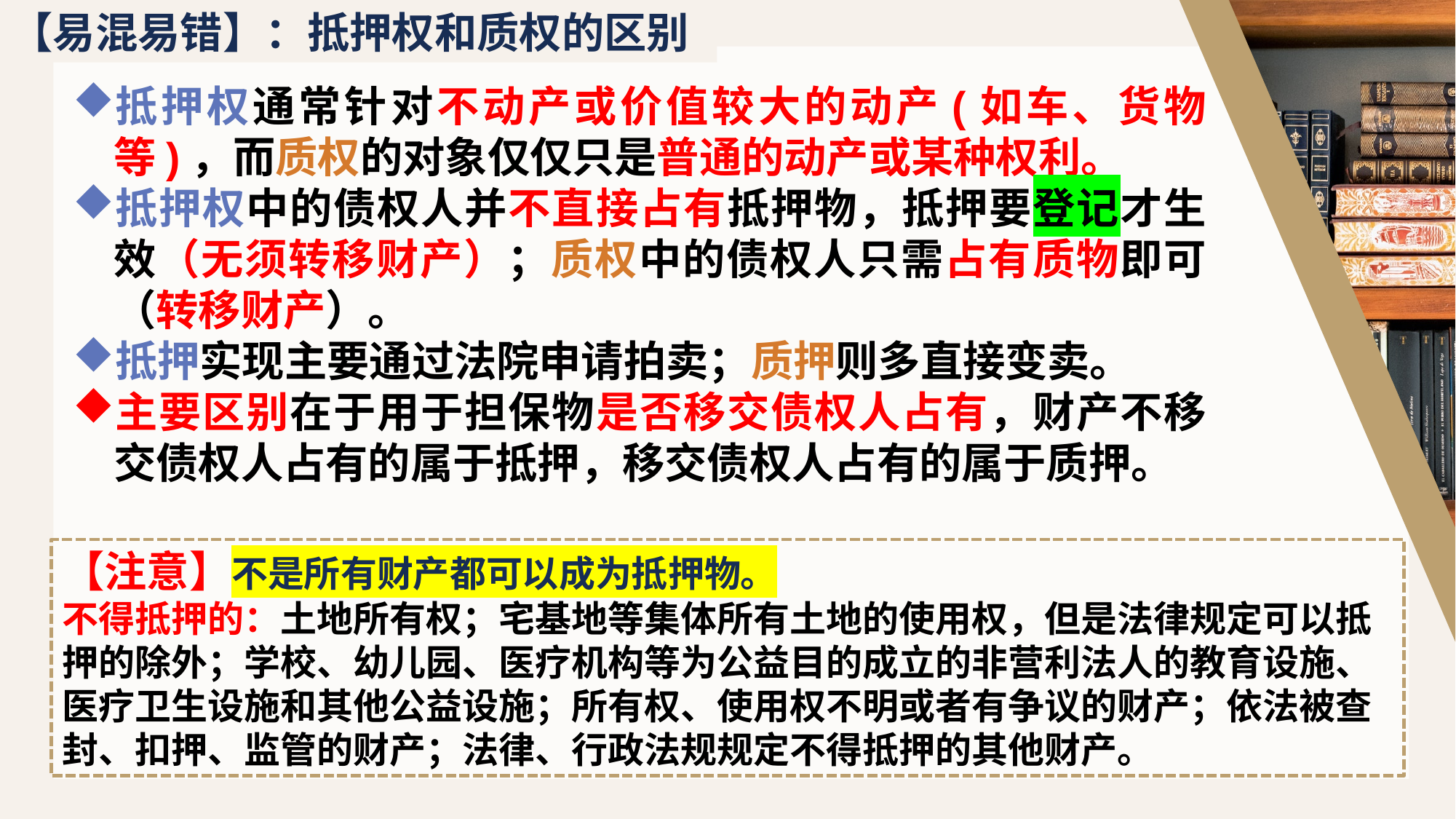

【易混易错】：抵押权和质权的区别
抵押权通常针对不动产或价值较大的动产(如车、货物等)，而质权的对象仅仅只是普通的动产或某种权利。
抵押权中的债权人并不直接占有抵押物，抵押要登记才生效（无须转移财产）；质权中的债权人只需占有质物即可（转移财产）。
抵押实现主要通过法院申请拍卖；质押则多直接变卖。
主要区别在于用于担保物是否移交债权人占有，财产不移交债权人占有的属于抵押，移交债权人占有的属于质押。
【注意】不是所有财产都可以成为抵押物。
不得抵押的：土地所有权；宅基地等集体所有土地的使用权，但是法律规定可以抵押的除外；学校、幼儿园、医疗机构等为公益目的成立的非营利法人的教育设施、医疗卫生设施和其他公益设施；所有权、使用权不明或者有争议的财产；依法被查封、扣押、监管的财产；法律、行政法规规定不得抵押的其他财产。